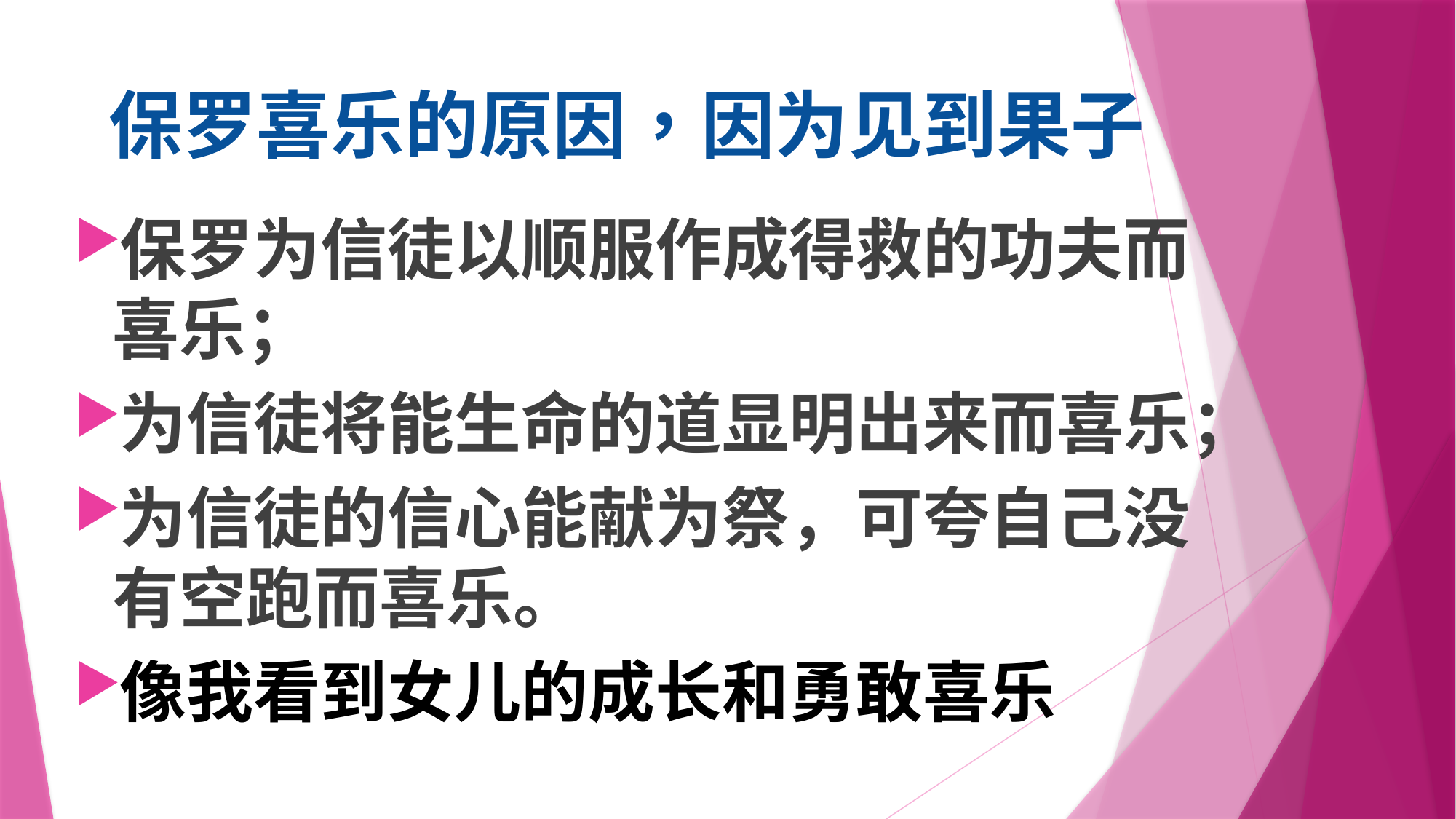

# 保罗喜乐的原因，因为见到果子
保罗为信徒以顺服作成得救的功夫而喜乐；
为信徒将能生命的道显明出来而喜乐；
为信徒的信心能献为祭，可夸自己没有空跑而喜乐。
像我看到女儿的成长和勇敢喜乐